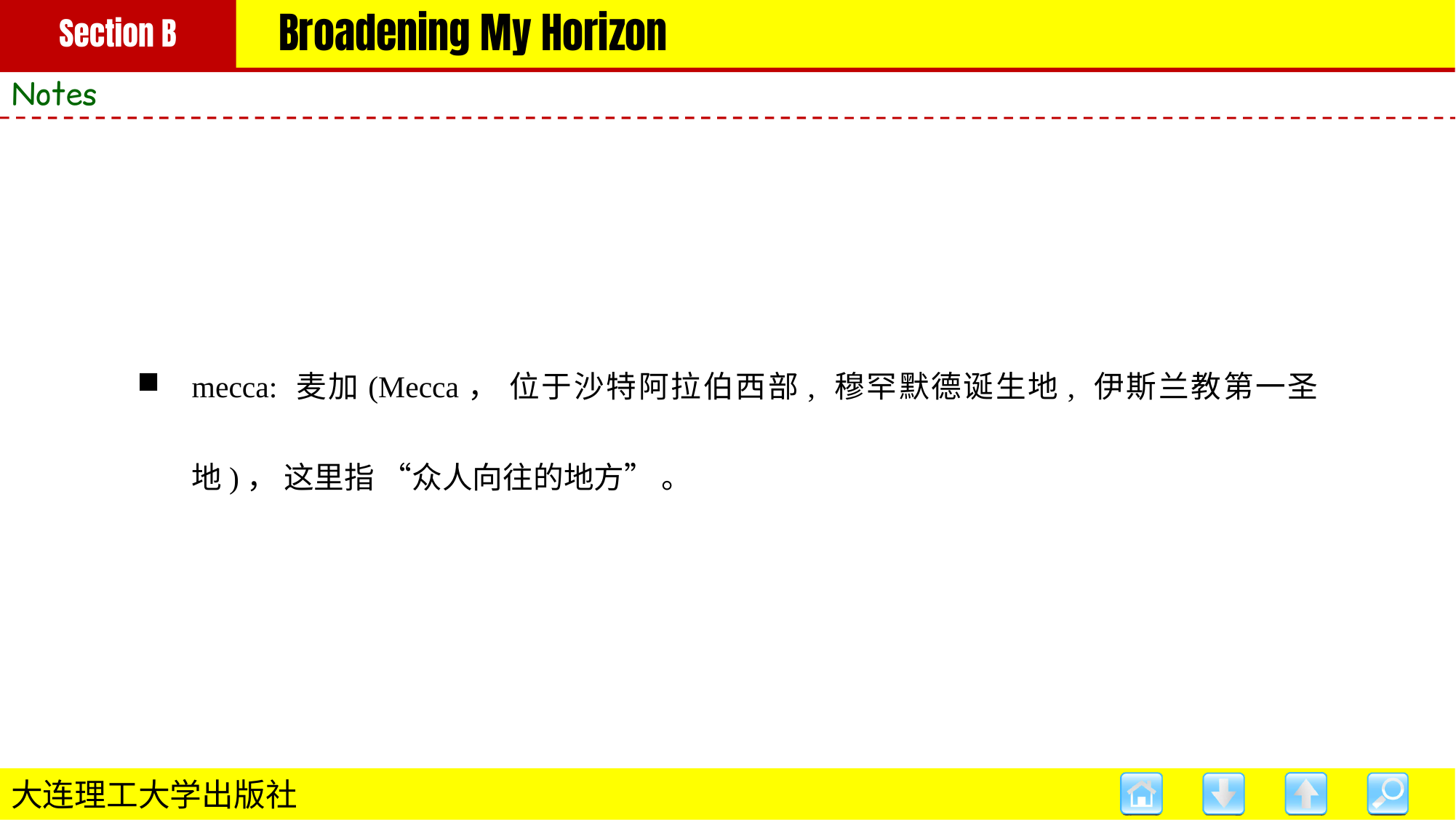

Section B
# Broadening My Horizon
Notes
mecca: 麦加(Mecca， 位于沙特阿拉伯西部, 穆罕默德诞生地, 伊斯兰教第一圣地)， 这里指 “众人向往的地方” 。